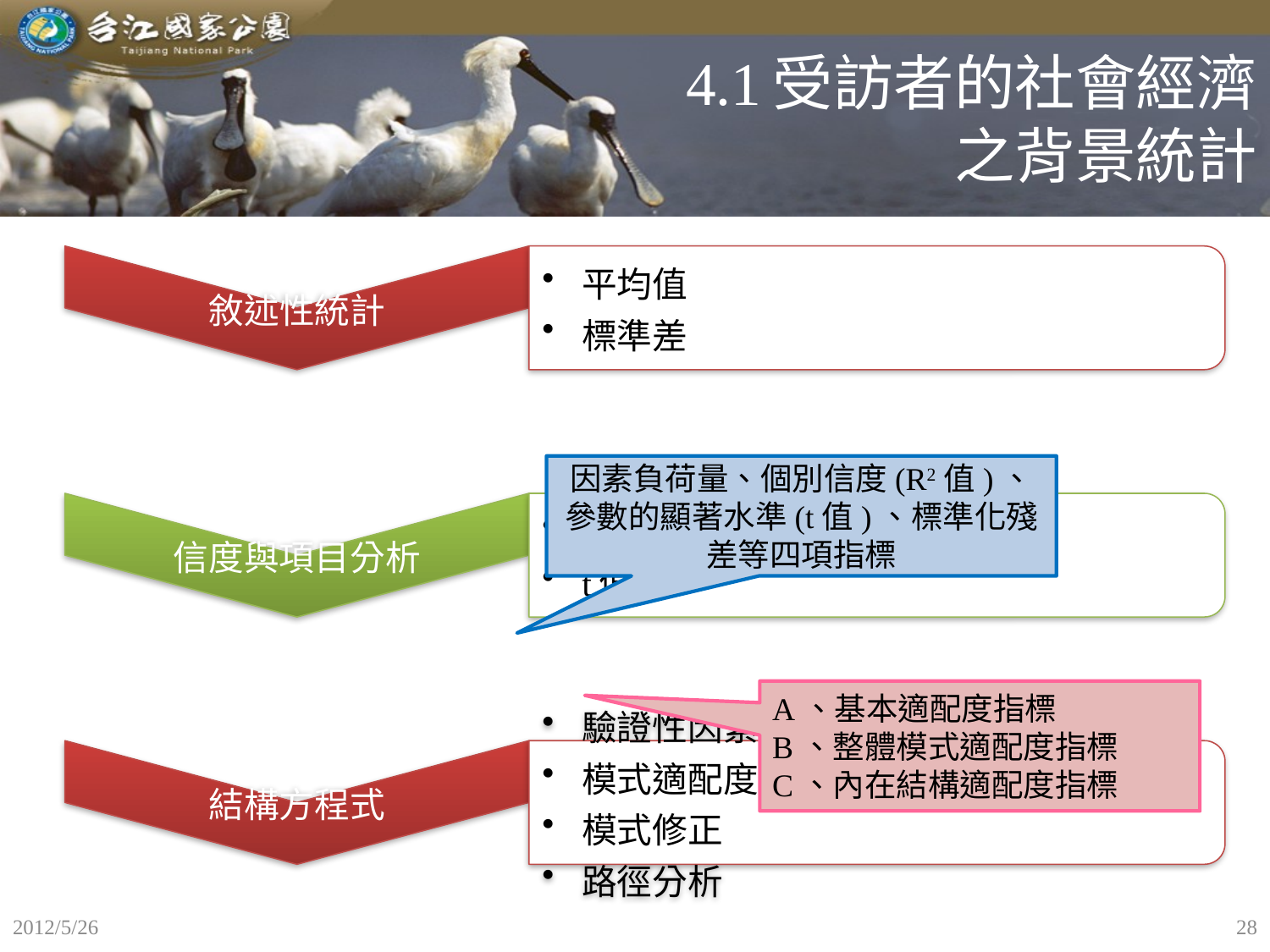

# 4.1受訪者的社會經濟 之背景統計
敘述性統計
平均值
標準差
信度與項目分析
Cronbach’s Alpha值
t值
結構方程式
驗證性因素分析
模式適配度指標評鑑
模式修正
路徑分析
因素負荷量、個別信度(R2值)、參數的顯著水準(t值)、標準化殘差等四項指標
A、基本適配度指標
B、整體模式適配度指標
C、內在結構適配度指標
2012/5/26
28